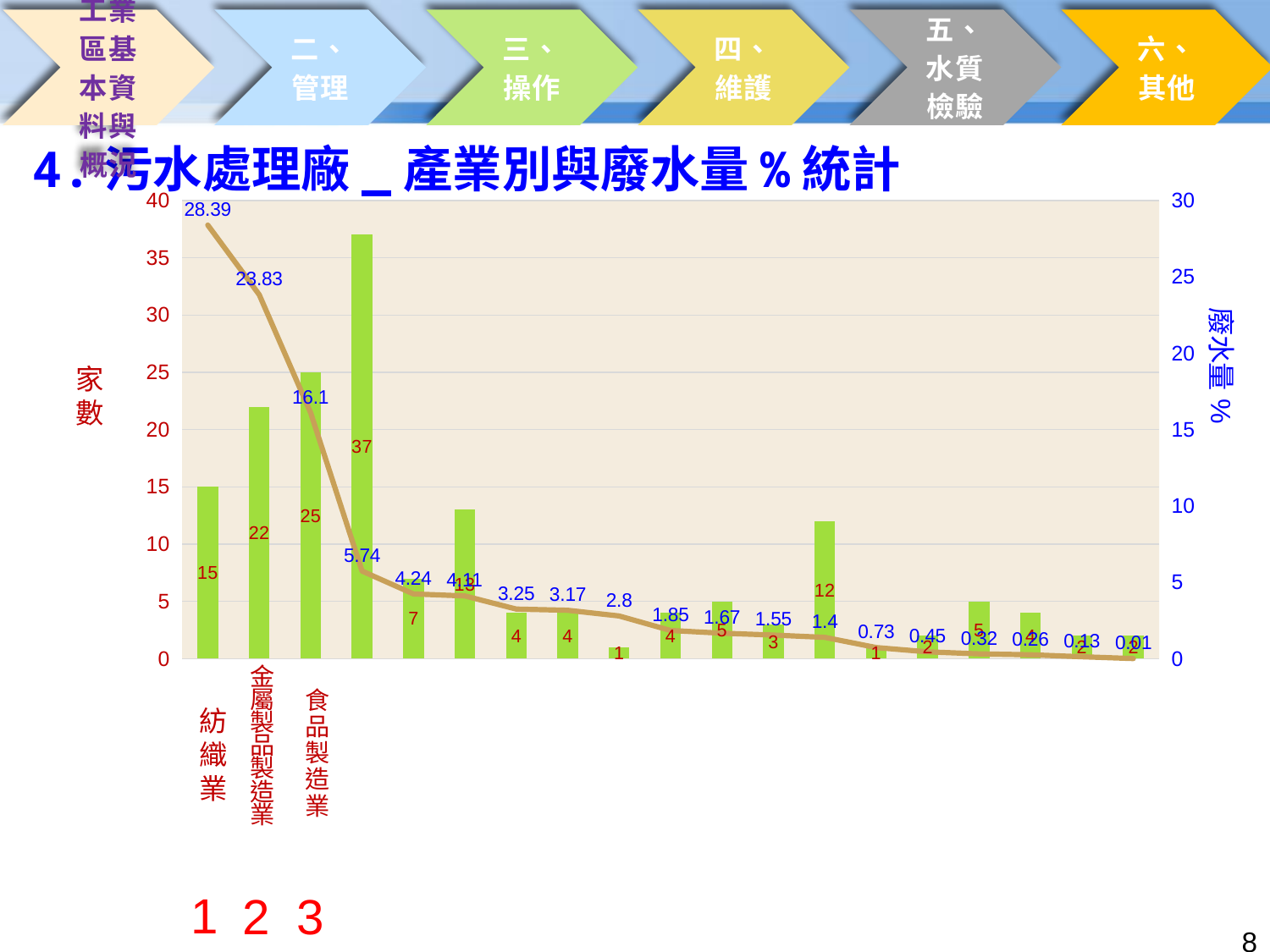

二、管理
三、操作
四、維護
五、水質檢驗
六、其他
4.污水處理廠_產業別與廢水量%統計

### Chart

| Category | 家數 | 廢水量％ |
|---|---|---|
| 紡織業 | 15.0 | 28.39 |
| 金屬製品製造業 | 22.0 | 23.830000000000002 |
| 食品製造業 | 25.0 | 16.1 |
| 其他 | 37.0 | 5.74 |
| 基本金屬製造業 | 7.0 | 4.24 |
| 塑膠製品製造業 | 13.0 | 4.109999999999999 |
| 電子零件 | 4.0 | 3.25 |
| 電力設備製造業 | 4.0 | 3.17 |
| 電腦通信 | 1.0 | 2.8 |
| 藥品製造業 | 4.0 | 1.85 |
| 橡膠製品製造業 | 5.0 | 1.6700000000000002 |
| 汽車零件製造業 | 3.0 | 1.55 |
| 化學材料製造業 | 12.0 | 1.4 |
| 紙漿、紙及紙製品製造業 | 1.0 | 0.7300000000000001 |
| 皮革、毛皮及其製品製造業 | 2.0 | 0.45 |
| 化學製品製造業 | 5.0 | 0.32000000000000006 |
| 非金屬礦物製品製造業 | 4.0 | 0.26 |
| 其他運輸工具製造業 | 2.0 | 0.13 |
| 機械設備製造業 | 2.0 | 0.010000000000000002 |
家數
金屬製品製造業
食品製造業
紡織業
1
2
3